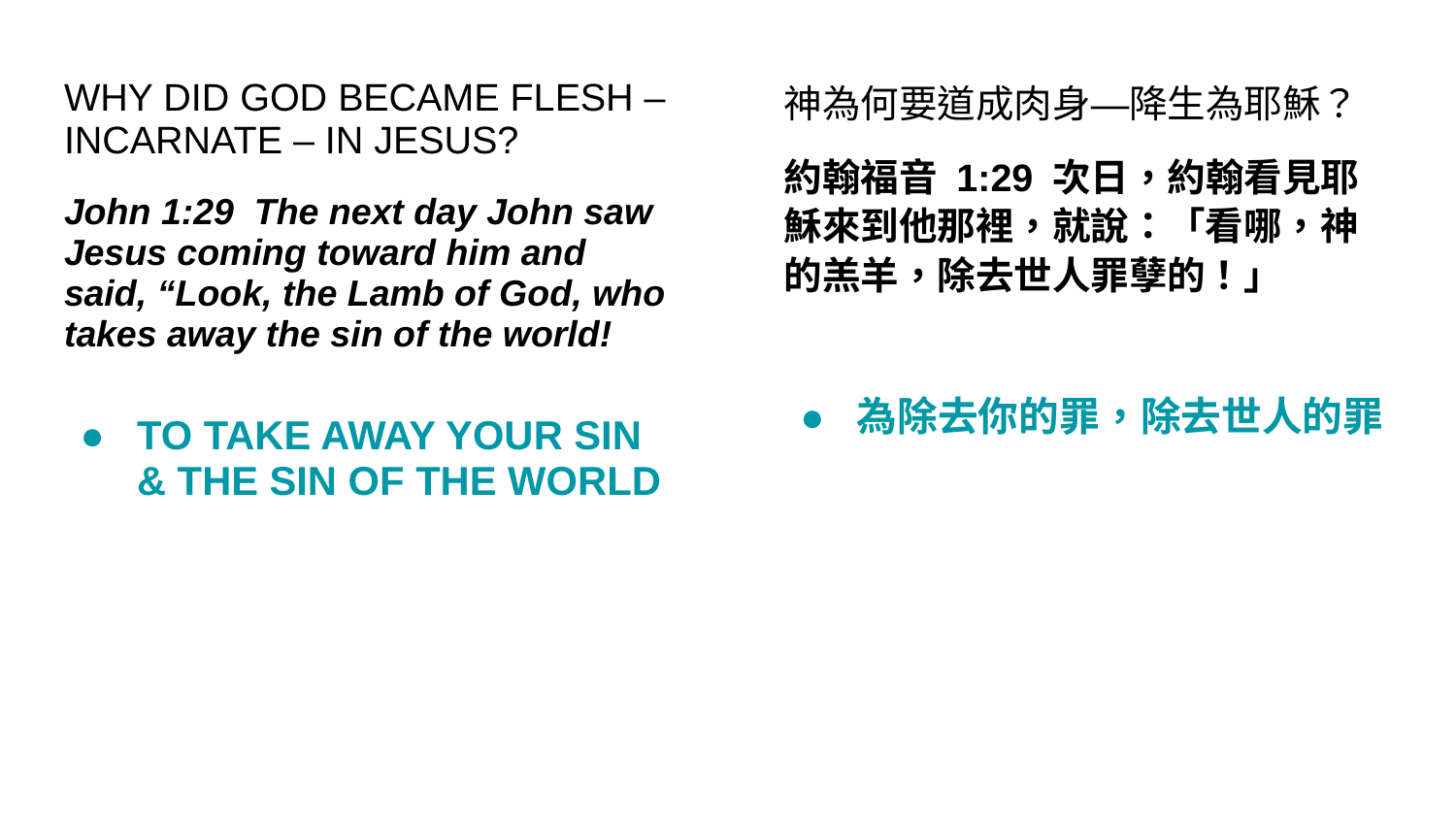

神為何要道成肉身—降生為耶穌？
約翰福音 1:29 次日，約翰看見耶穌來到他那裡，就說：「看哪，神的羔羊，除去世人罪孽的！」

為除去你的罪，除去世人的罪

WHY DID GOD BECAME FLESH – INCARNATE – IN JESUS?

John 1:29  The next day John saw Jesus coming toward him and said, “Look, the Lamb of God, who takes away the sin of the world!

TO TAKE AWAY YOUR SIN & THE SIN OF THE WORLD